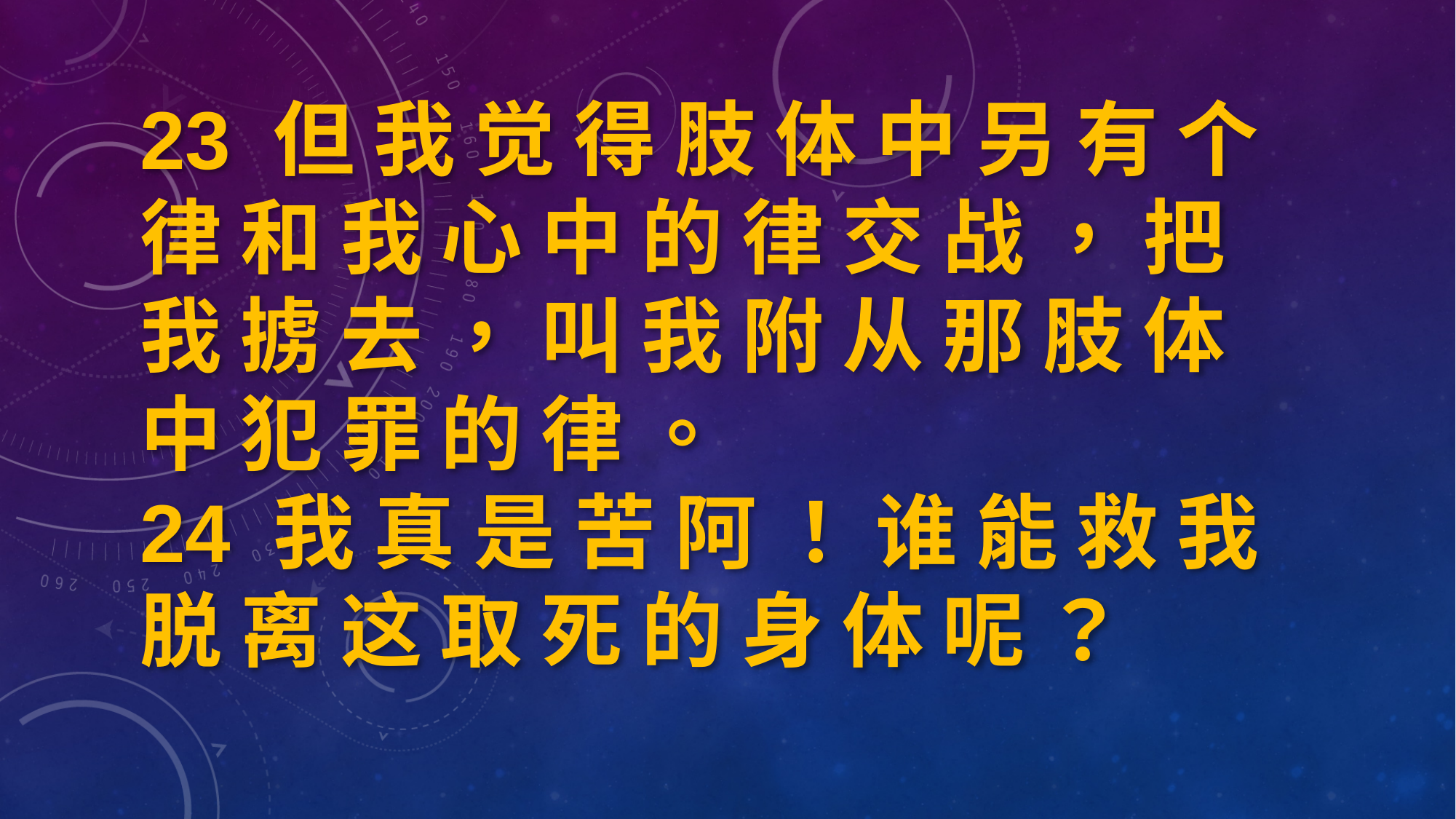

23 但 我 觉 得 肢 体 中 另 有 个 律 和 我 心 中 的 律 交 战 ， 把 我 掳 去 ， 叫 我 附 从 那 肢 体 中 犯 罪 的 律 。
24 我 真 是 苦 阿 ！ 谁 能 救 我 脱 离 这 取 死 的 身 体 呢 ？